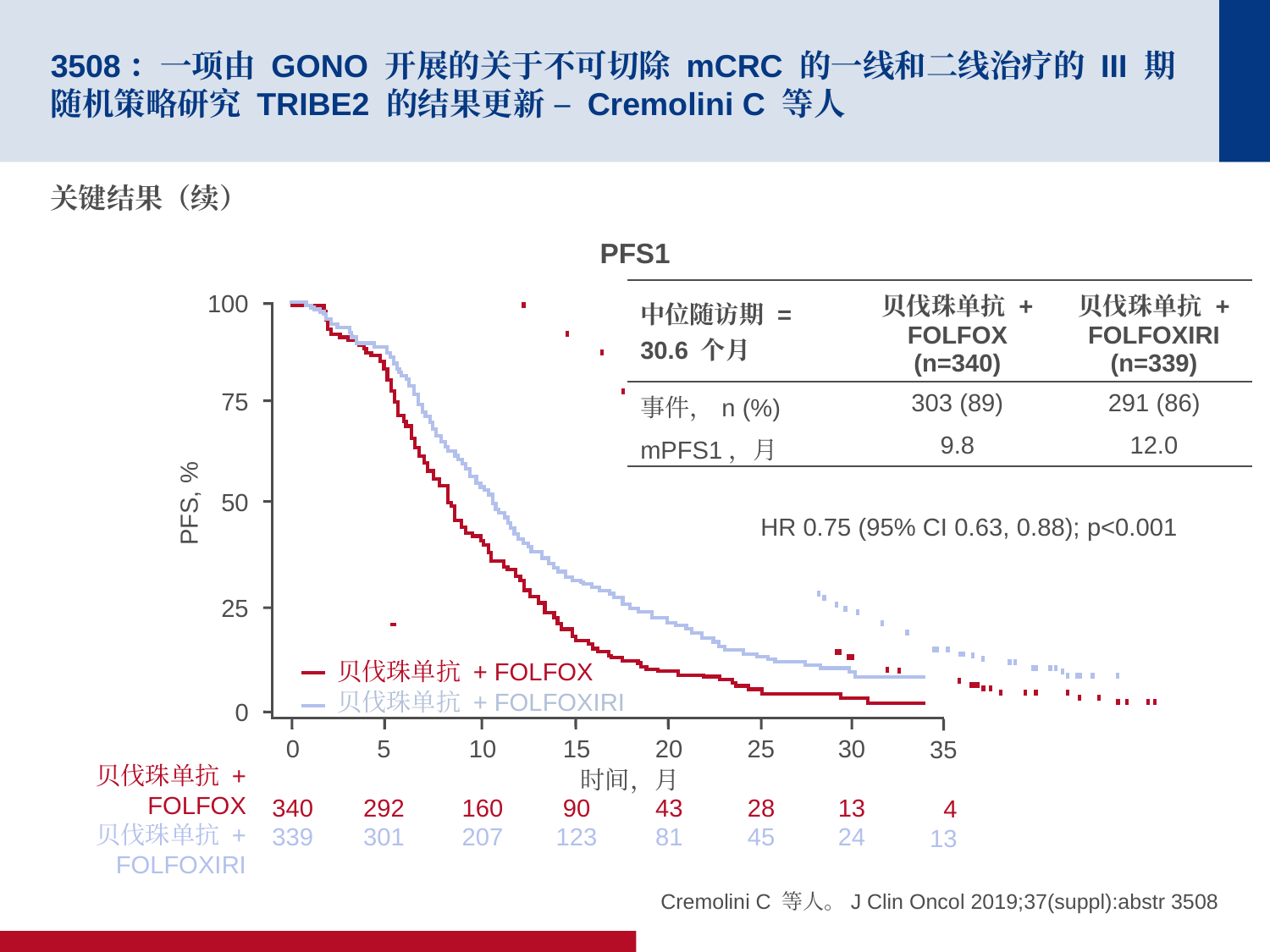

# 3508：一项由 GONO 开展的关于不可切除 mCRC 的一线和二线治疗的 III 期随机策略研究 TRIBE2 的结果更新 – Cremolini C 等人
关键结果（续）

PFS1
| 中位随访期 = 30.6 个月 | 贝伐珠单抗 + FOLFOX (n=340) | 贝伐珠单抗 + FOLFOXIRI (n=339) |
| --- | --- | --- |
| 事件，n (%) | 303 (89) | 291 (86) |
| mPFS1，月 | 9.8 | 12.0 |
100

75

50

25

贝伐珠单抗 + FOLFOX
贝伐珠单抗 + FOLFOXIRI
0

0

340
339

5

292
301

10

160
207

15

90
123

20

43
81

25

28
45

30

13
24
35

4
13
时间，月
HR 0.75 (95% CI 0.63, 0.88); p<0.001

PFS, %
贝伐珠单抗 + FOLFOX
贝伐珠单抗 + FOLFOXIRI
Cremolini C 等人。J Clin Oncol 2019;37(suppl):abstr 3508